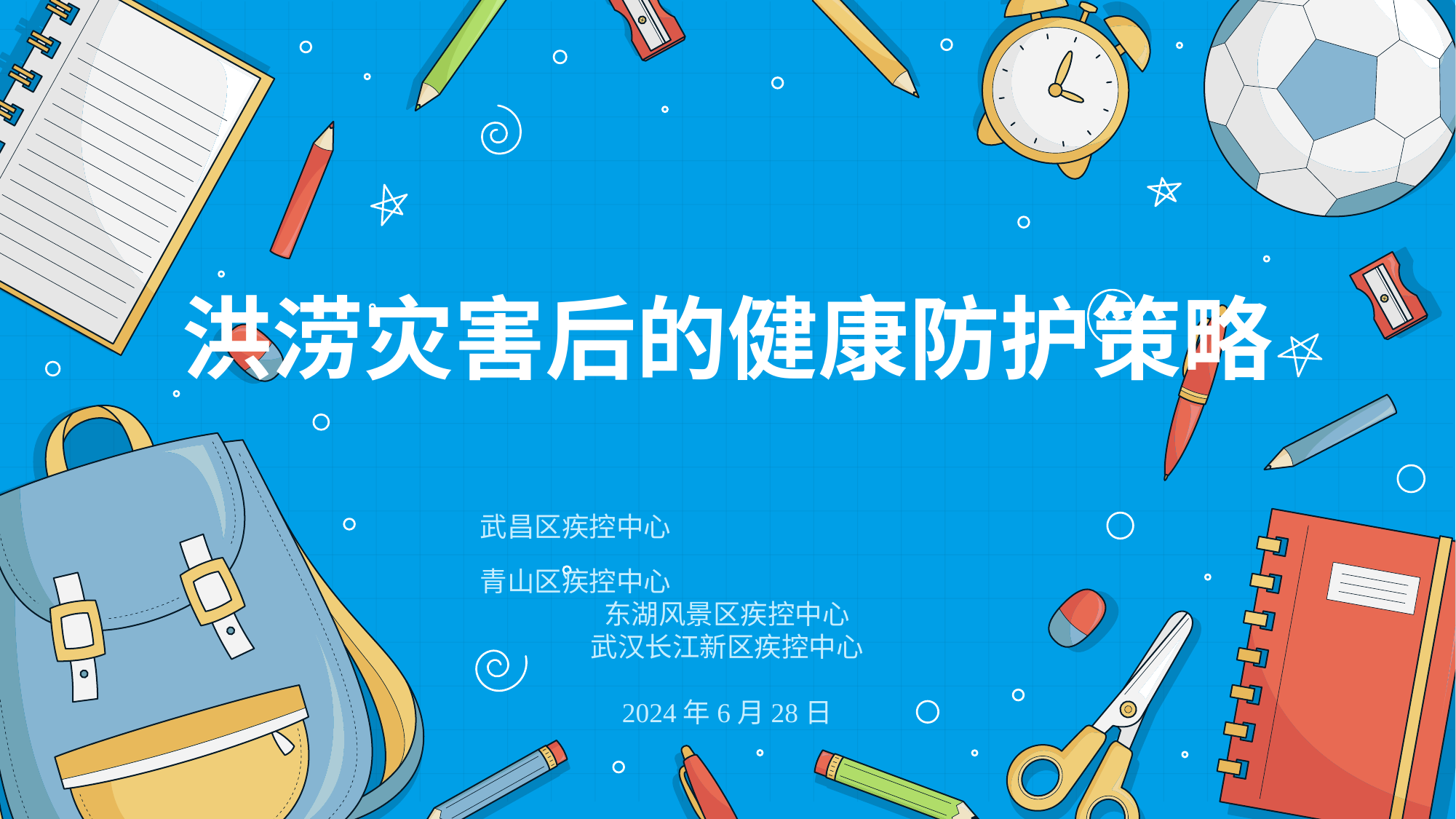

# 洪涝灾害后的健康防护策略
武昌区疾控中心
青山区疾控中心
东湖风景区疾控中心
武汉长江新区疾控中心

2024年6月28日